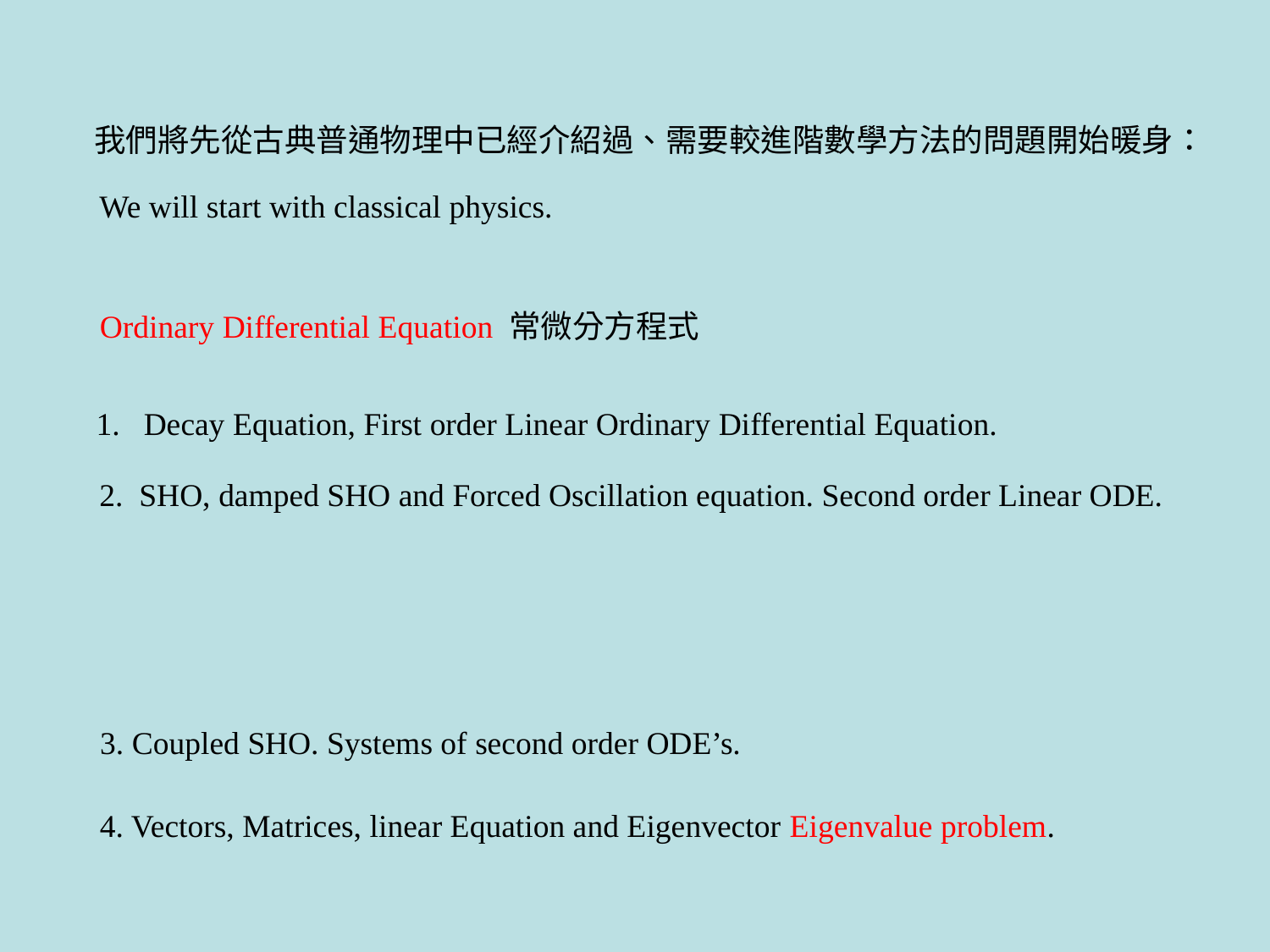

我們將先從古典普通物理中已經介紹過、需要較進階數學方法的問題開始暖身：
We will start with classical physics.
Ordinary Differential Equation 常微分方程式
Decay Equation, First order Linear Ordinary Differential Equation.
2.  SHO, damped SHO and Forced Oscillation equation. Second order Linear ODE.
3. Coupled SHO. Systems of second order ODE’s.
4. Vectors, Matrices, linear Equation and Eigenvector Eigenvalue problem.